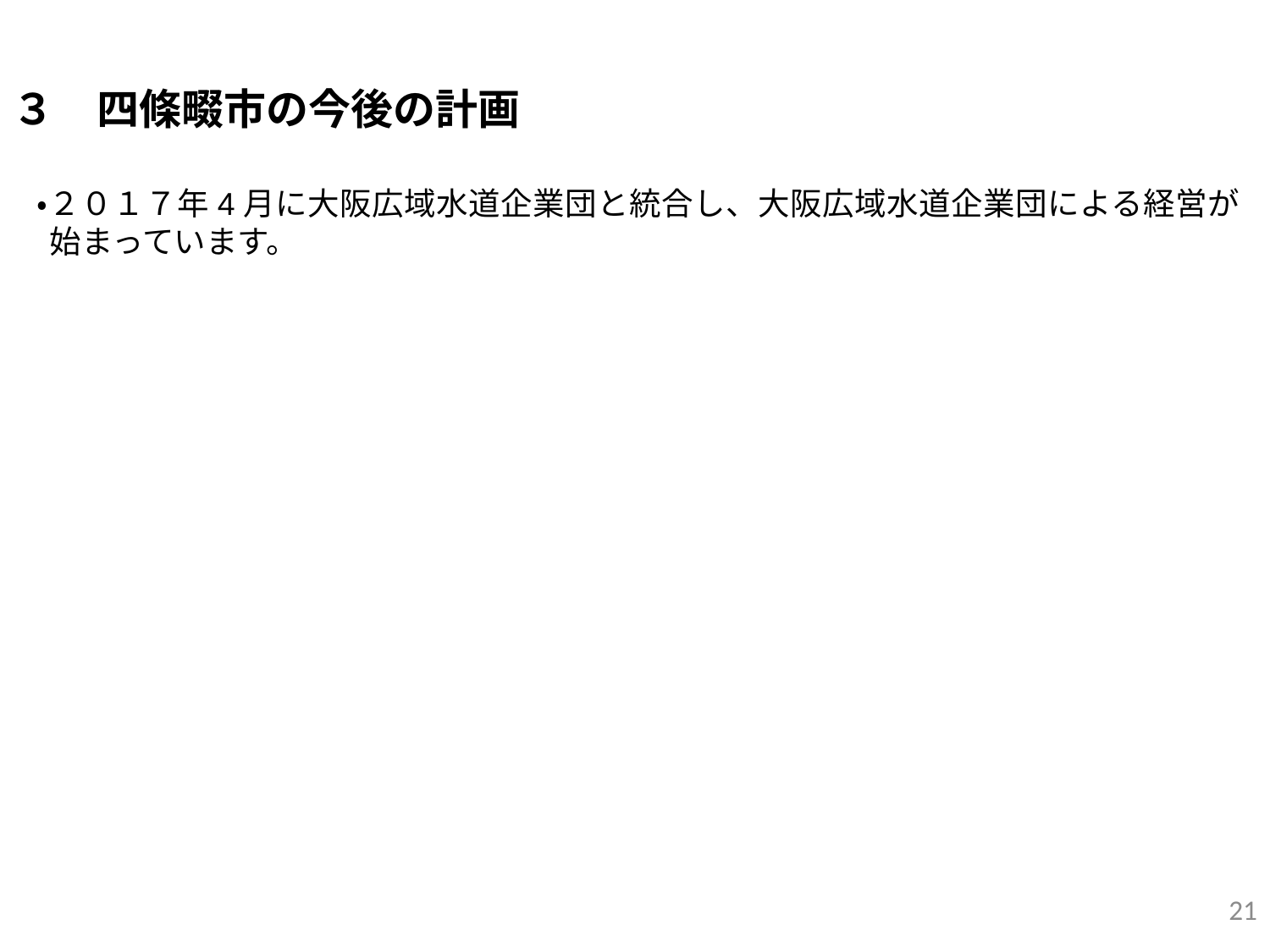

３　四條畷市の今後の計画

・２０１７年4月に大阪広域水道企業団と統合し、大阪広域水道企業団による経営が始まっています。
21